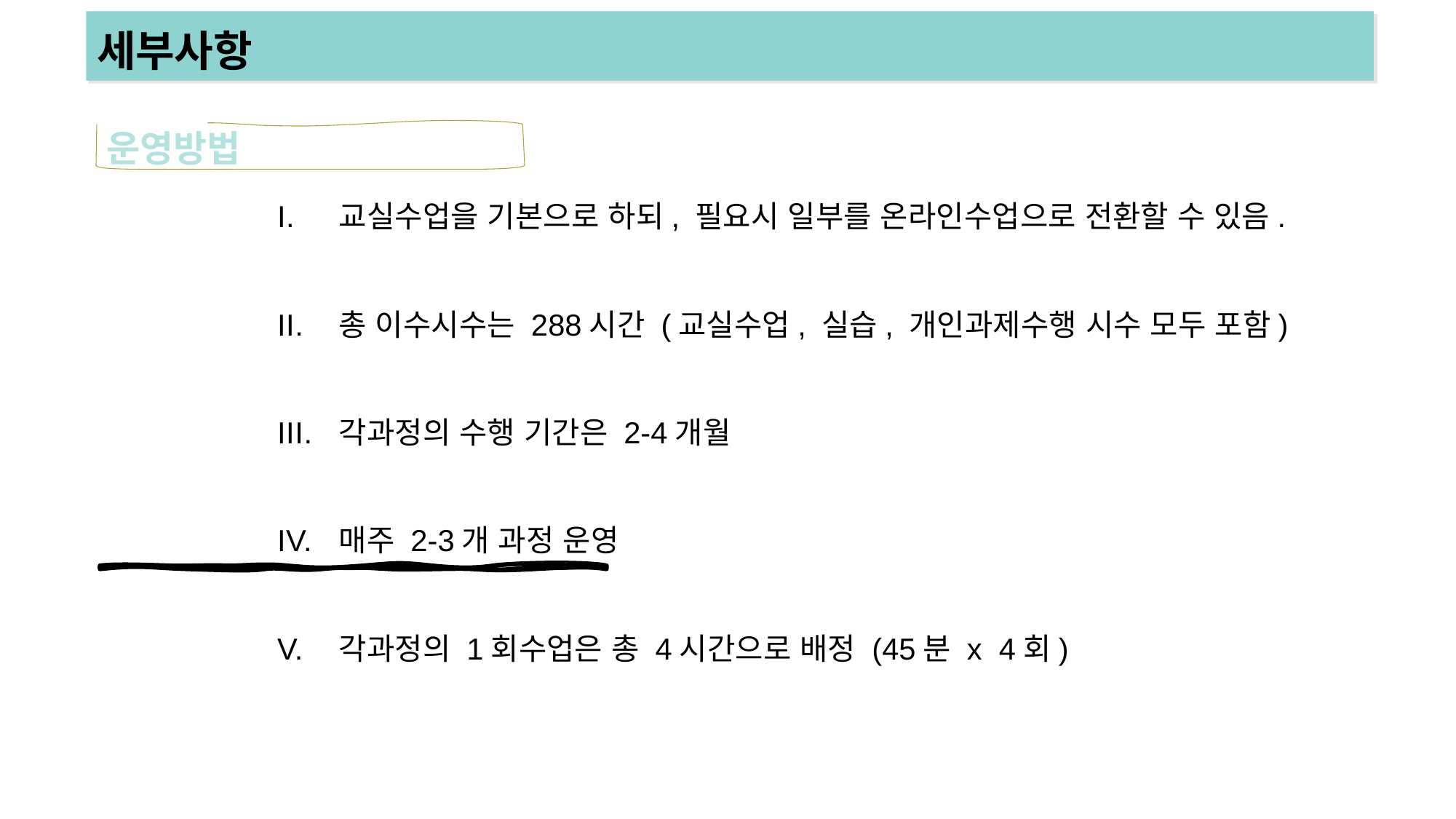

세부사항
운영방법
교실수업을 기본으로 하되, 필요시 일부를 온라인수업으로 전환할 수 있음.

총 이수시수는 288시간 (교실수업, 실습, 개인과제수행 시수 모두 포함)

각과정의 수행 기간은 2-4개월

매주 2-3개 과정 운영

각과정의 1회수업은 총 4시간으로 배정 (45분 x  4회)